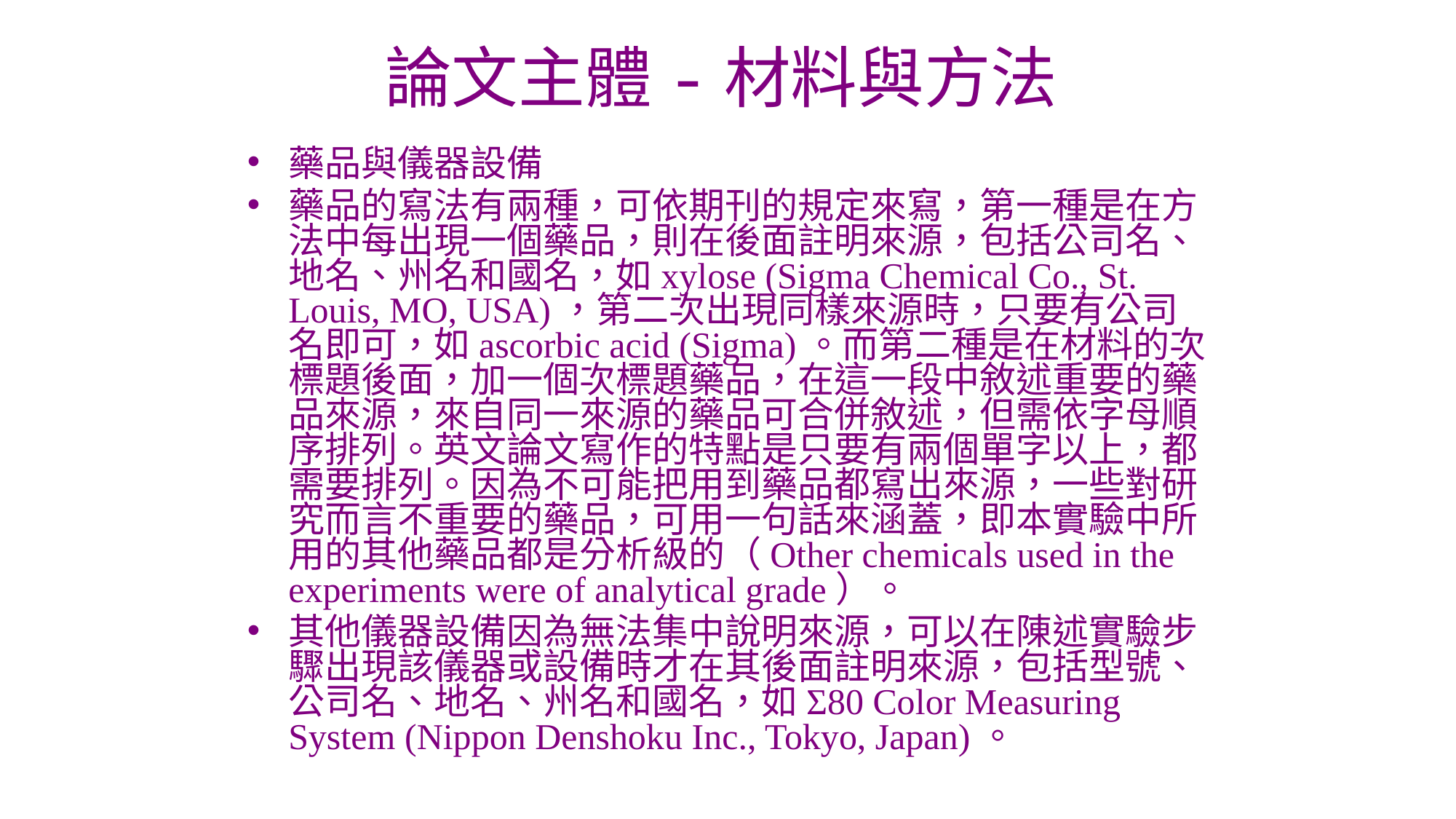

# 論文主體-材料與方法
藥品與儀器設備
藥品的寫法有兩種，可依期刊的規定來寫，第一種是在方法中每出現一個藥品，則在後面註明來源，包括公司名、地名、州名和國名，如xylose (Sigma Chemical Co., St. Louis, MO, USA)，第二次出現同樣來源時，只要有公司名即可，如ascorbic acid (Sigma)。而第二種是在材料的次標題後面，加一個次標題藥品，在這一段中敘述重要的藥品來源，來自同一來源的藥品可合併敘述，但需依字母順序排列。英文論文寫作的特點是只要有兩個單字以上，都需要排列。因為不可能把用到藥品都寫出來源，一些對研究而言不重要的藥品，可用一句話來涵蓋，即本實驗中所用的其他藥品都是分析級的（Other chemicals used in the experiments were of analytical grade）。
其他儀器設備因為無法集中說明來源，可以在陳述實驗步驟出現該儀器或設備時才在其後面註明來源，包括型號、公司名、地名、州名和國名，如Σ80 Color Measuring System (Nippon Denshoku Inc., Tokyo, Japan)。